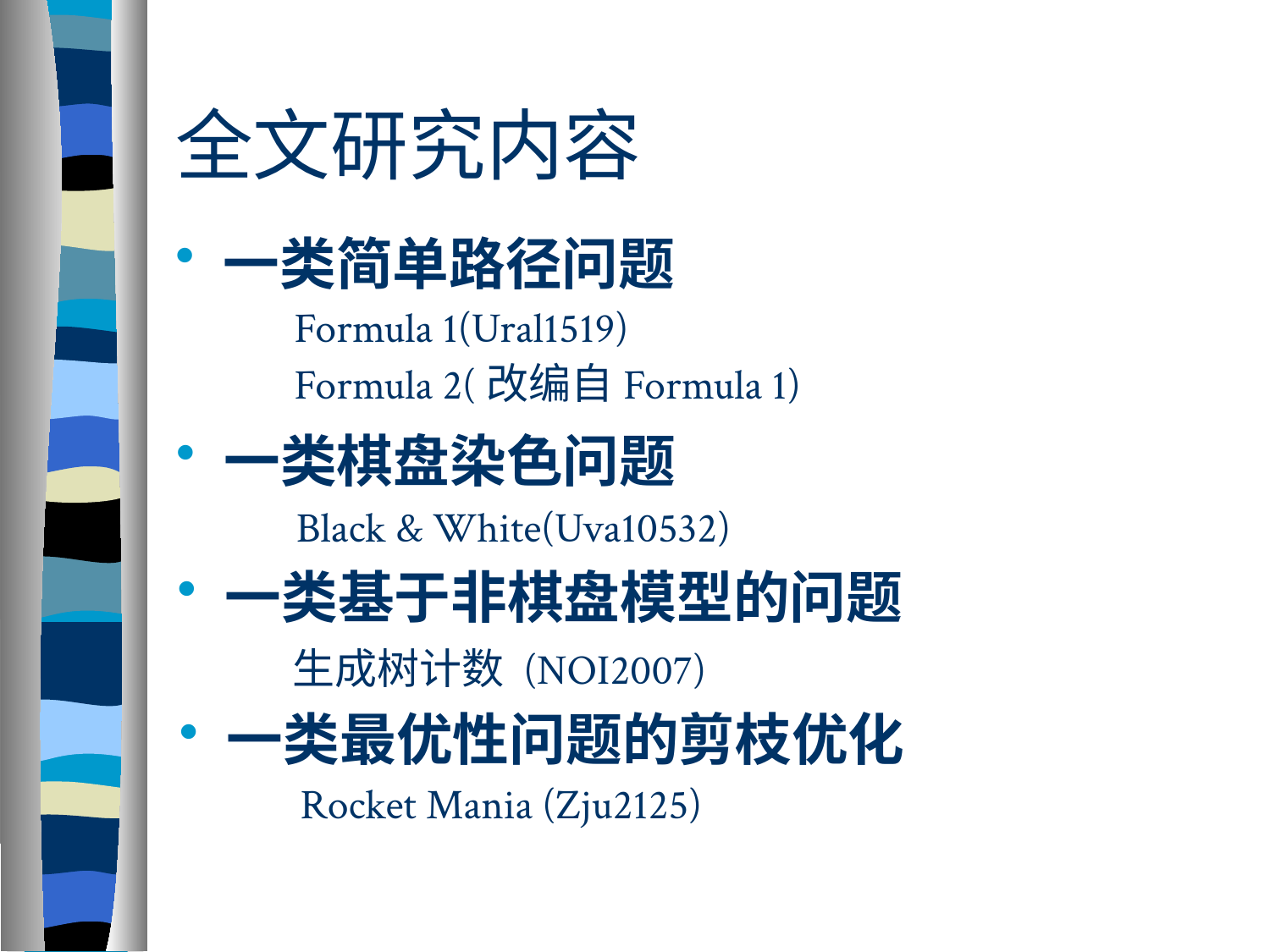

# 全文研究内容
一类简单路径问题
Formula 1(Ural1519)
Formula 2(改编自Formula 1)
一类棋盘染色问题
Black & White(Uva10532)
一类基于非棋盘模型的问题
生成树计数 (NOI2007)
一类最优性问题的剪枝优化
Rocket Mania (Zju2125)